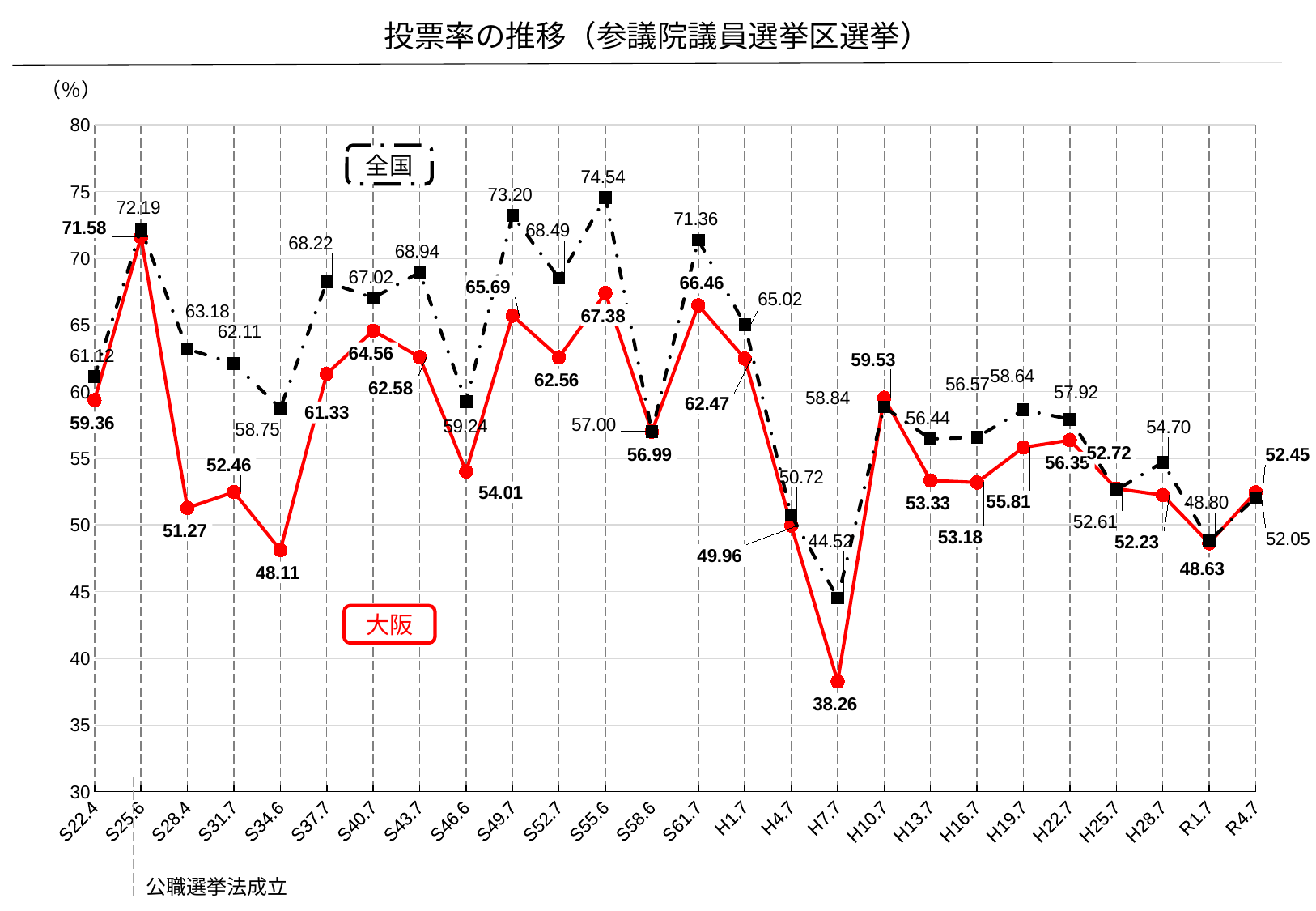

投票率の推移（参議院議員選挙区選挙）
（％）

### Chart

| Category | 大阪府 | 全国 |
|---|---|---|
| S22.4 | 59.36 | 61.12 |
| S25.6 | 71.58 | 72.19 |
| S28.4 | 51.27 | 63.18 |
| S31.7 | 52.459999999999994 | 62.11 |
| S34.6 | 48.11 | 58.75 |
| S37.7 | 61.33 | 68.22 |
| S40.7 | 64.56 | 67.02 |
| S43.7 | 62.580000000000005 | 68.94 |
| S46.6 | 54.010000000000005 | 59.24 |
| S49.7 | 65.69 | 73.2 |
| S52.7 | 62.56 | 68.49 |
| S55.6 | 67.38 | 74.53999999999999 |
| S58.6 | 56.989999999999995 | 56.99999999999999 |
| S61.7 | 66.46 | 71.36 |
| H1.7 | 62.470000000000006 | 65.02 |
| H4.7 | 49.96 | 50.72 |
| H7.7 | 38.26 | 44.519999999999996 |
| H10.7 | 59.53000000000001 | 58.84 |
| H13.7 | 53.33 | 56.44 |
| H16.7 | 53.18000000000001 | 56.57 |
| H19.7 | 55.81 | 58.64 |
| H22.7 | 56.35 | 57.92 |
| H25.7 | 52.72 | 52.61 |
| H28.7 | 52.23 | 54.7 |
| R1.7 | 48.63 | 48.8 |
| R4.7 | 52.45 | 52.05 |
全国
大阪
公職選挙法成立